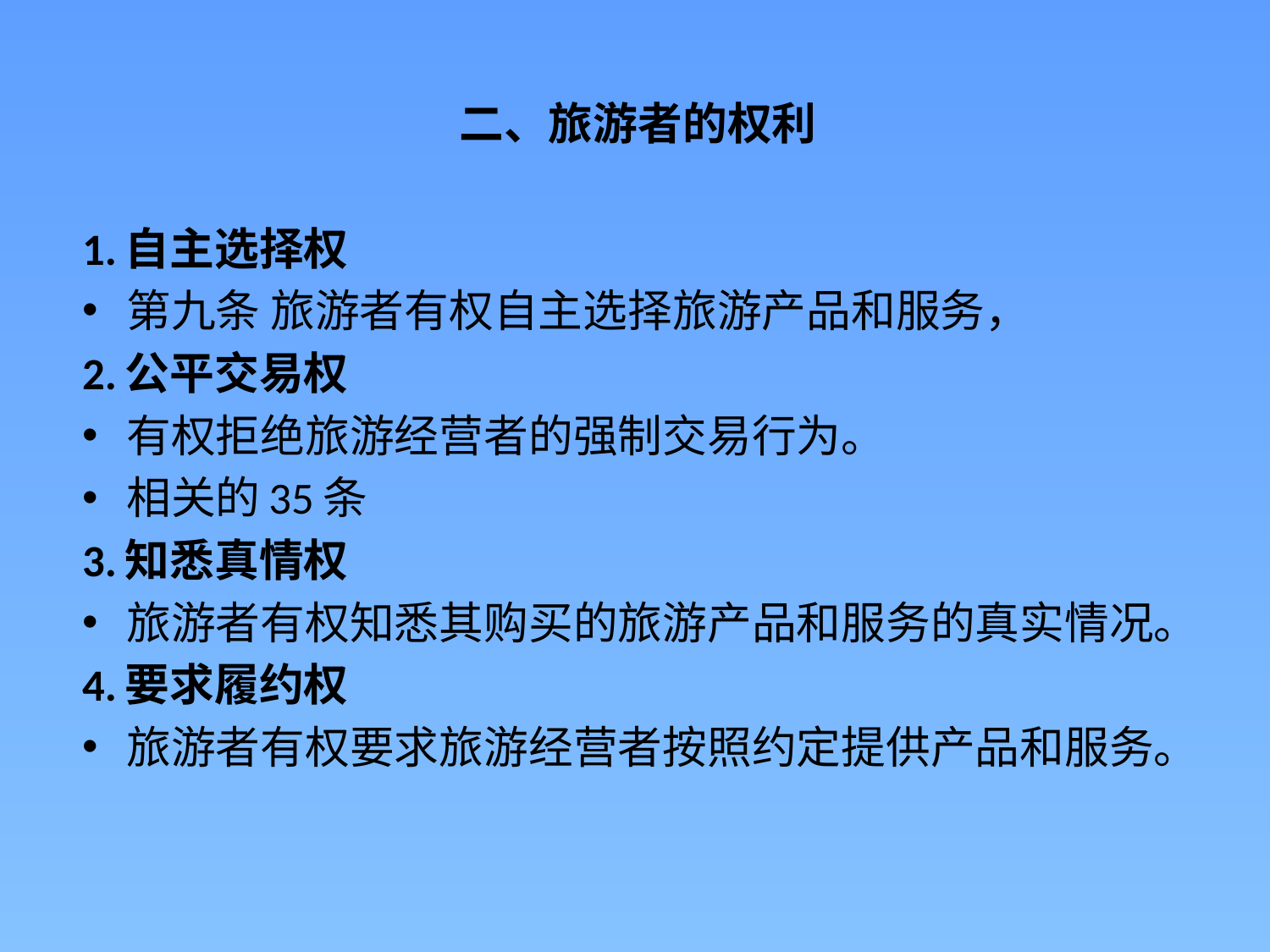

二、旅游者的权利

1.自主选择权
第九条 旅游者有权自主选择旅游产品和服务，
2.公平交易权
有权拒绝旅游经营者的强制交易行为。
相关的35条
3.知悉真情权
旅游者有权知悉其购买的旅游产品和服务的真实情况。
4.要求履约权
旅游者有权要求旅游经营者按照约定提供产品和服务。